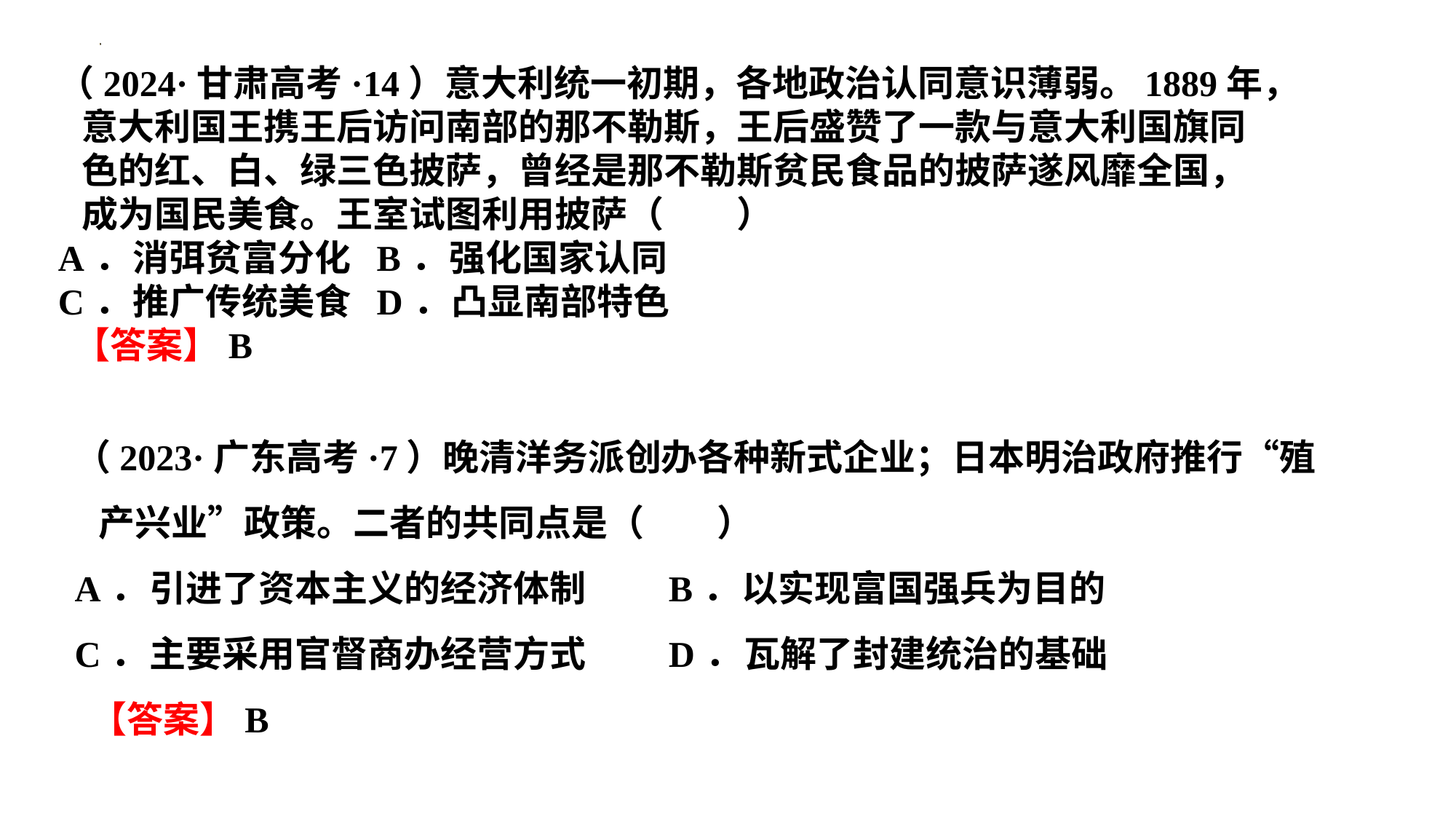

（2024·甘肃高考·14）意大利统一初期，各地政治认同意识薄弱。1889年，意大利国王携王后访问南部的那不勒斯，王后盛赞了一款与意大利国旗同色的红、白、绿三色披萨，曾经是那不勒斯贫民食品的披萨遂风靡全国，成为国民美食。王室试图利用披萨（　　）
A．消弭贫富分化  B．强化国家认同
C．推广传统美食  D．凸显南部特色
【答案】B

（2023·广东高考·7）晚清洋务派创办各种新式企业；日本明治政府推行“殖产兴业”政策。二者的共同点是（　　）
A．引进了资本主义的经济体制         B．以实现富国强兵为目的
C．主要采用官督商办经营方式         D．瓦解了封建统治的基础
【答案】B